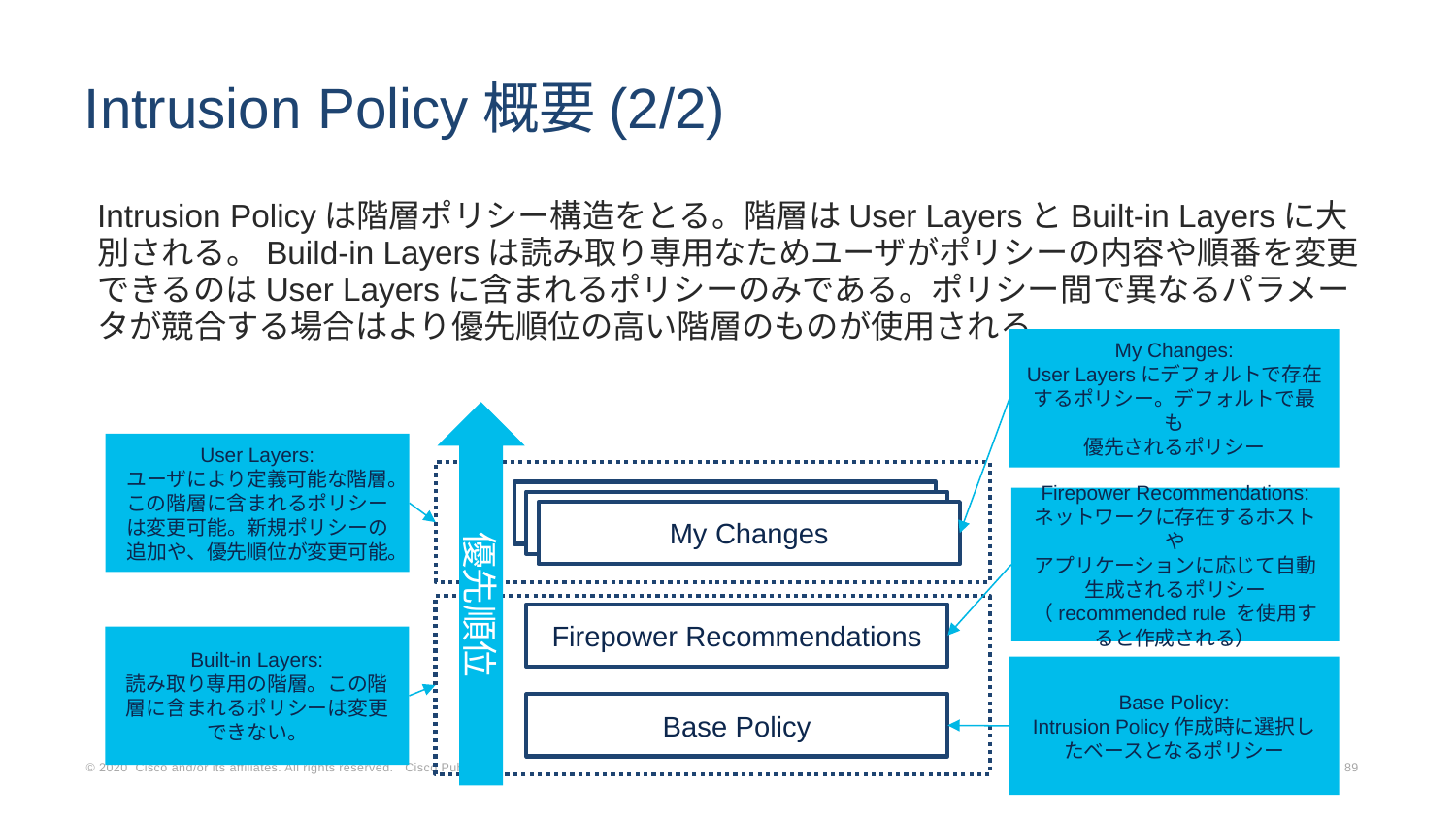

# Intrusion Policy概要(2/2)
Intrusion Policyは階層ポリシー構造をとる。階層はUser LayersとBuilt-in Layersに大別される。Build-in Layersは読み取り専用なためユーザがポリシーの内容や順番を変更できるのはUser Layersに含まれるポリシーのみである。ポリシー間で異なるパラメータが競合する場合はより優先順位の高い階層のものが使用される。
My Changes:
User Layersにデフォルトで存在
するポリシー。デフォルトで最も
優先されるポリシー
優先順位
User Layers:
ユーザにより定義可能な階層。この階層に含まれるポリシーは変更可能。新規ポリシーの追加や、優先順位が変更可能。

My Changes
My Changes
My Changes
Firepower Recommendations:
ネットワークに存在するホストや
アプリケーションに応じて自動生成されるポリシー（recommended rule を使用すると作成される）

Firepower Recommendations
Built-in Layers:
読み取り専用の階層。この階層に含まれるポリシーは変更できない。
Base Policy:
Intrusion Policy作成時に選択したベースとなるポリシー
Base Policy